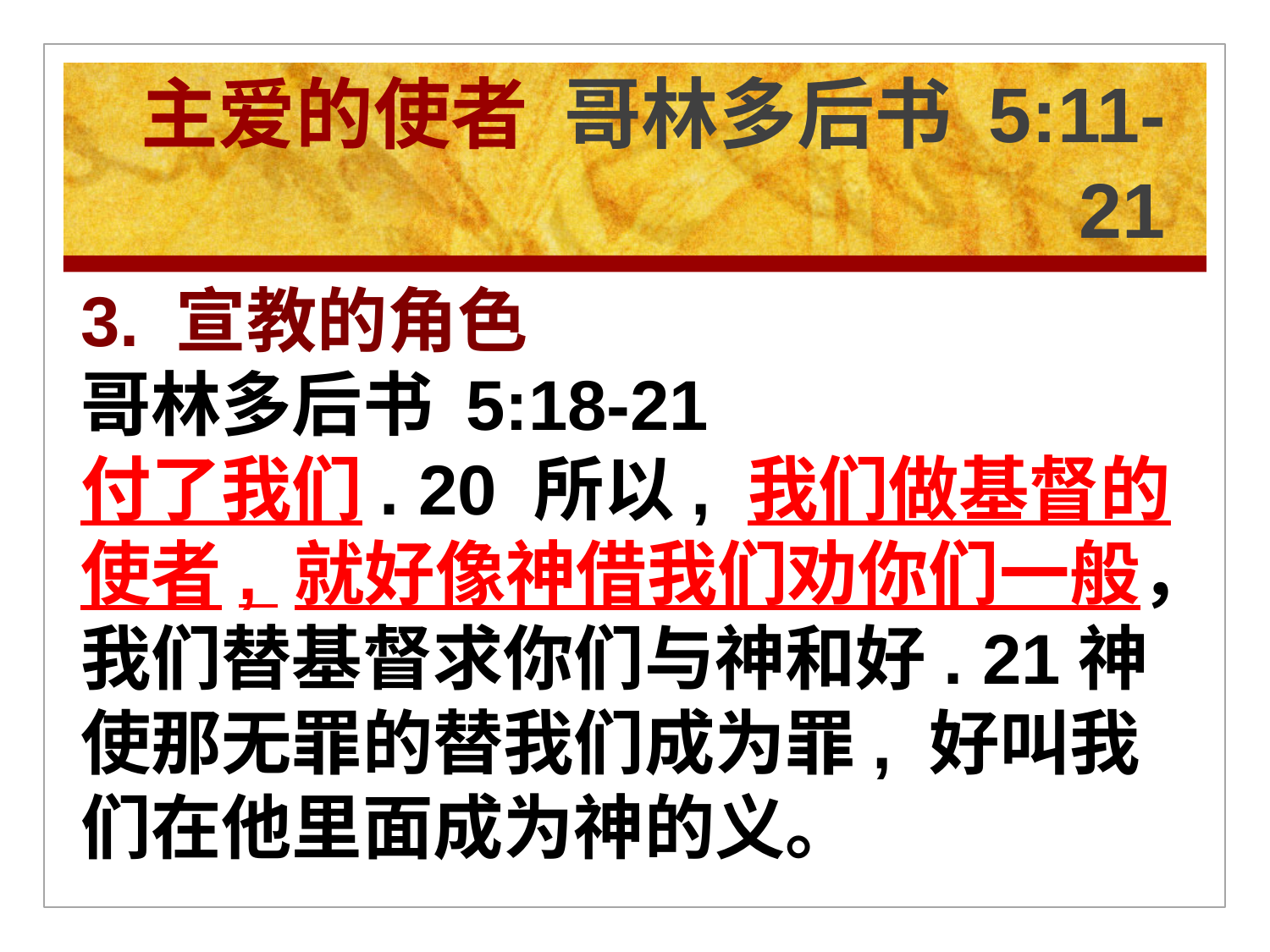

# 主爱的使者  哥林多后书 5:11-21
3. 宣教的角色
哥林多后书 5:18-21
付了我们. 20 所以, 我们做基督的使者, 就好像神借我们劝你们一般，我们替基督求你们与神和好. 21神使那无罪的替我们成为罪, 好叫我们在他里面成为神的义。